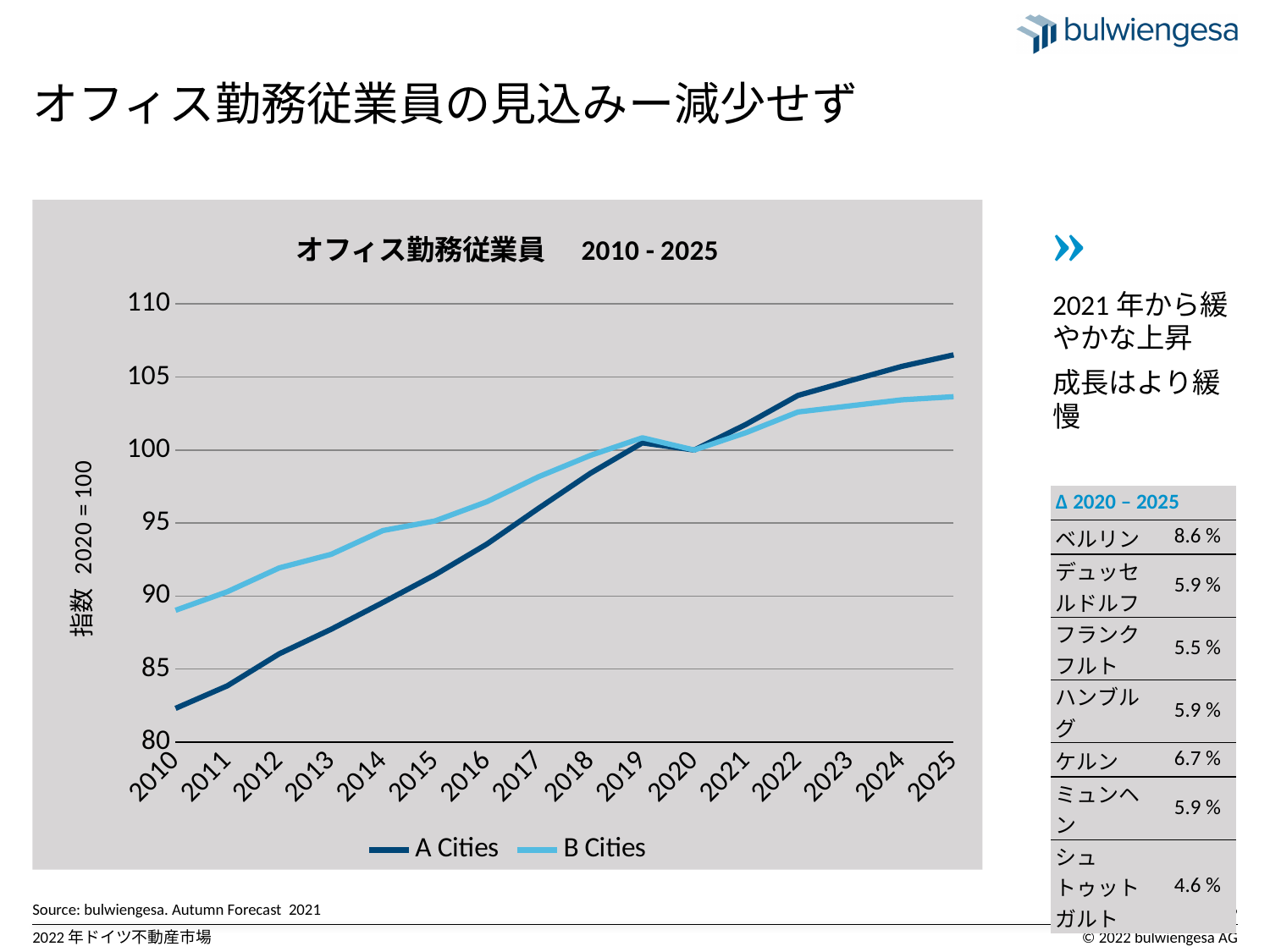

# オフィス勤務従業員の見込みー減少せず

### Chart: オフィス勤務従業員　2010 - 2025

| Category | A Cities | B Cities |
|---|---|---|
| 2010 | 82.30494472827804 | 89.02085247687172 |
| 2011 | 83.85164644663419 | 90.29344983839644 |
| 2012 | 86.04165898805792 | 91.92302075574133 |
| 2013 | 87.72209282320459 | 92.85333622050798 |
| 2014 | 89.55816629143021 | 94.48558220920242 |
| 2015 | 91.44382444199567 | 95.13906939194483 |
| 2016 | 93.54950575042245 | 96.45407200678048 |
| 2017 | 96.00807518774388 | 98.16816766524518 |
| 2018 | 98.40749785978024 | 99.63120317351985 |
| 2019 | 100.48857324011628 | 100.83626078304968 |
| 2020 | 100.0 | 100.0 |
| 2021 | 101.759034026744 | 101.1899579574898 |
| 2022 | 103.73659459466096 | 102.60443604138413 |
| 2023 | 104.73714155882365 | 103.02191847558902 |
| 2024 | 105.72380493506756 | 103.43484865324706 |
| 2025 | 106.51515856620604 | 103.65200776527345 |
»
2021年から緩やかな上昇
成長はより緩慢
| ∆ 2020 – 2025 |  |
| --- | --- |
| ベルリン | 8.6 % |
| デュッセルドルフ | 5.9 % |
| フランクフルト | 5.5 % |
| ハンブルグ | 5.9 % |
| ケルン | 6.7 % |
| ミュンヘン | 5.9 % |
| シュトゥットガルト | 4.6 % |
Source: bulwiengesa. Autumn Forecast  2021
6
2022年ドイツ不動産市場
© 2022 bulwiengesa AG